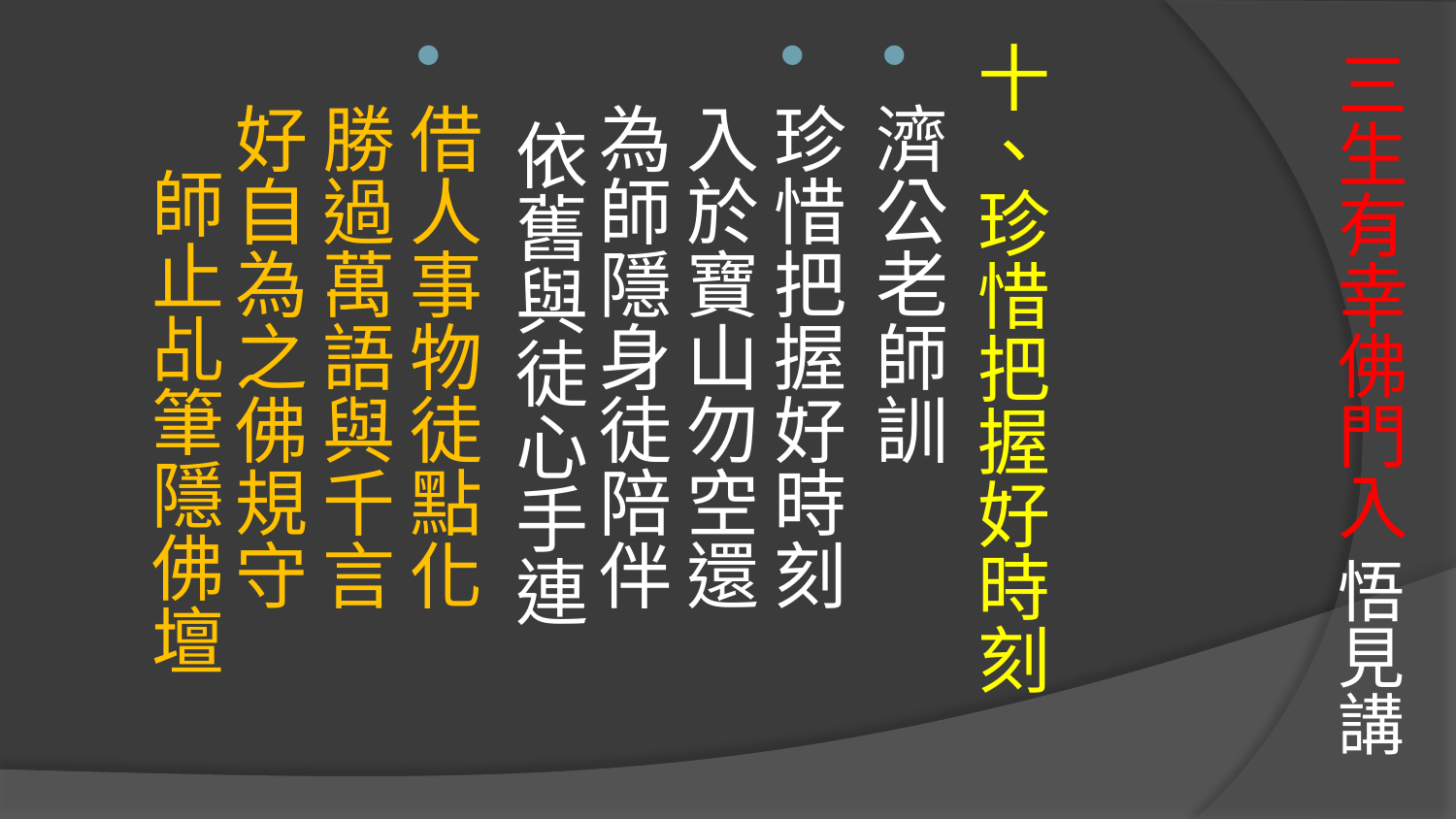

# 三生有幸佛門入 悟見講
十、珍惜把握好時刻
濟公老師訓
珍惜把握好時刻　       入於寶山勿空還
為師隱身徒陪伴　        依舊與徒心手連
借人事物徒點化　      勝過萬語與千言
好自為之佛規守　           師止乩筆隱佛壇